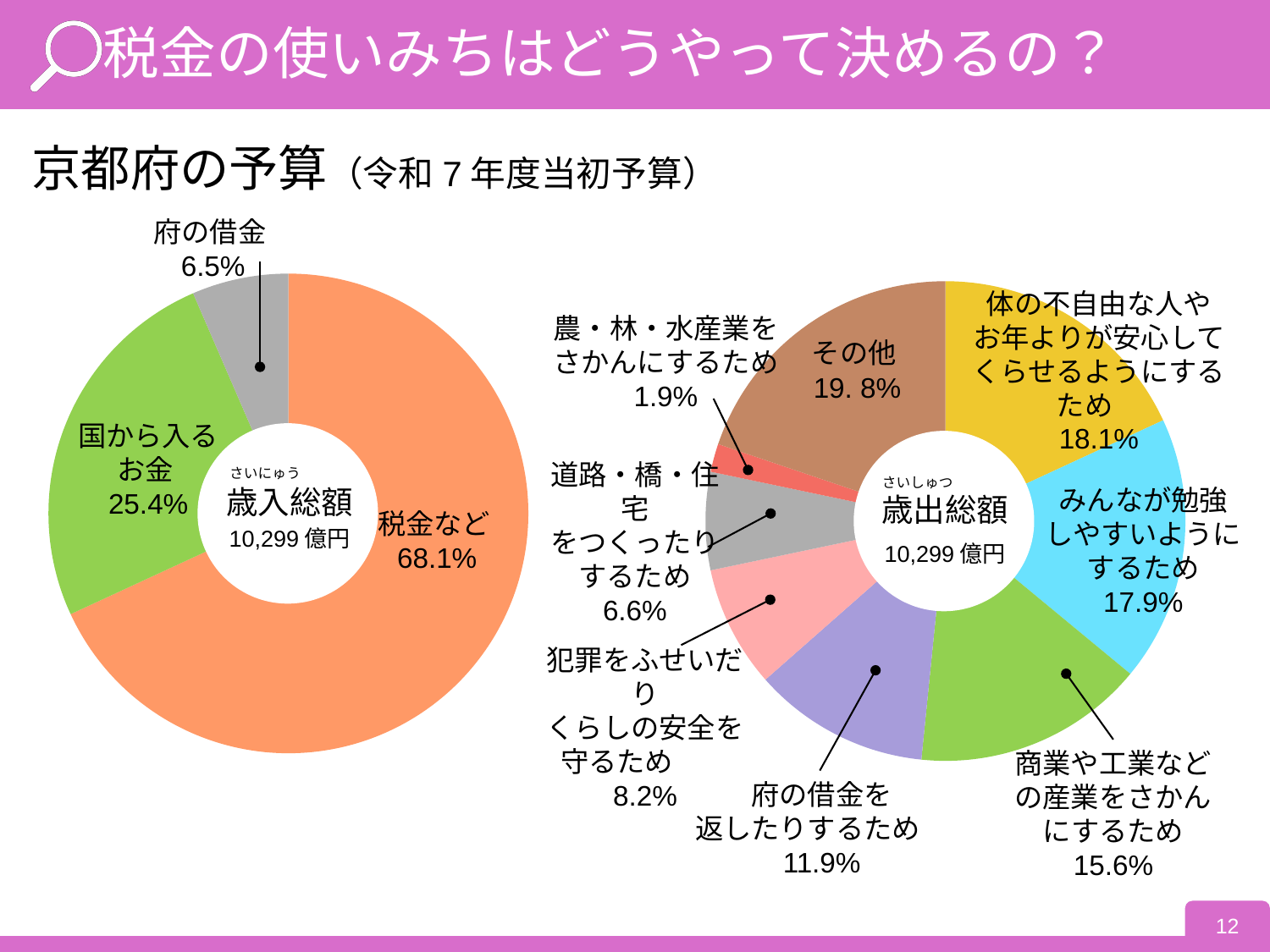

税金の使いみちはどうやって決めるの？
京都府の予算（令和7年度当初予算）
府の借金
6.5%

### Chart

| Category |  |
|---|---|

### Chart

| Category |  |
|---|---|
体の不自由な人や
お年よりが安心して
くらせるようにするため
18.1%
農・林・水産業を
さかんにするため
1.9%
その他
19. 8%
国から入る
お金
25.4%

歳入総額
10,299億円
さいにゅう

歳出総額
10,299億円
さいしゅつ
道路・橋・住宅
をつくったり
するため
6.6%
みんなが勉強
しやすいように
するため
17.9%
税金など
68.1%
犯罪をふせいだり
くらしの安全を
守るため
8.2%
商業や工業など
の産業をさかん
にするため
15.6%

府の借金を
返したりするため
11.9%
12